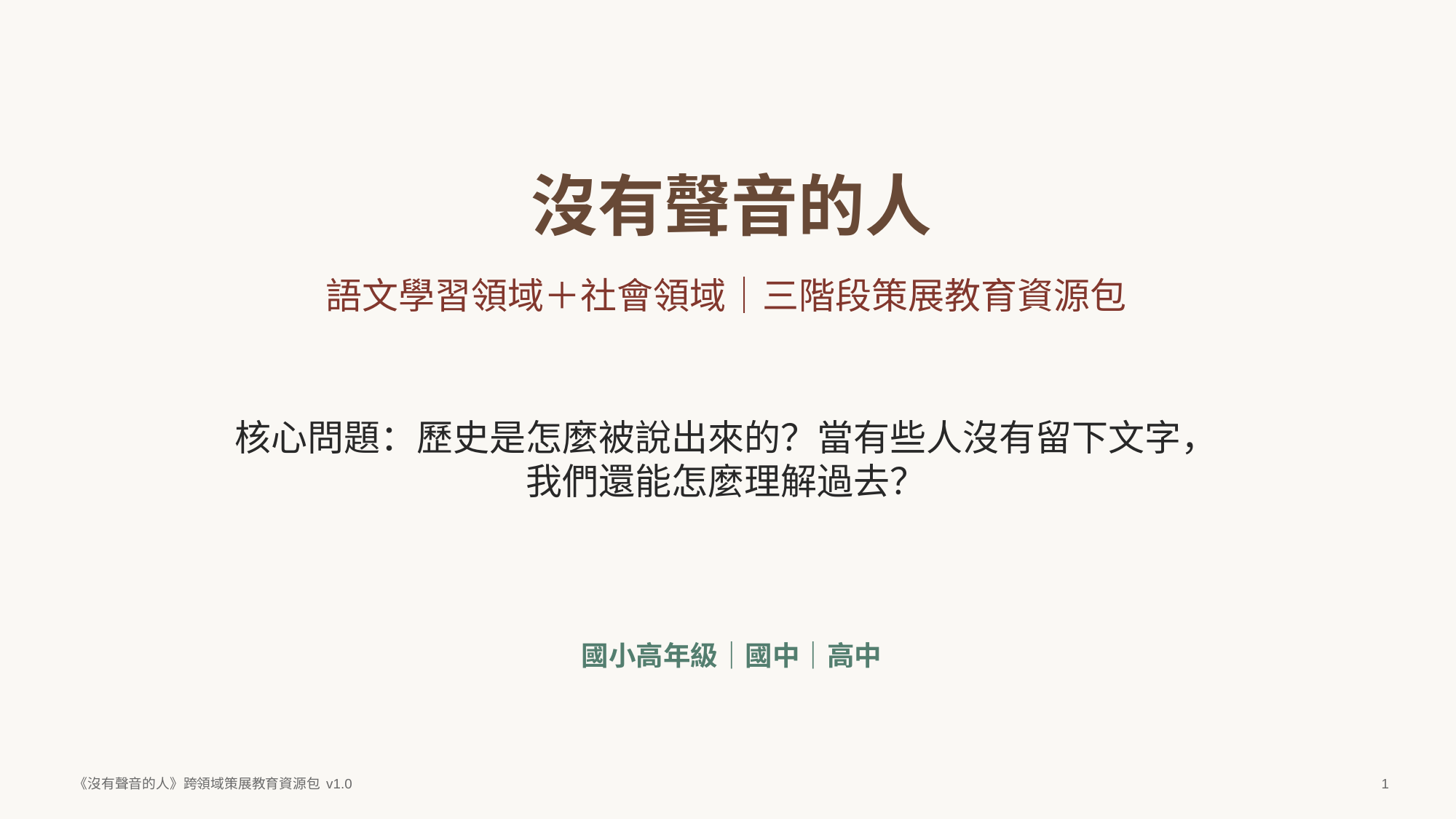

沒有聲音的人
語文學習領域＋社會領域｜三階段策展教育資源包
核心問題：歷史是怎麼被說出來的？當有些人沒有留下文字，我們還能怎麼理解過去？
國小高年級｜國中｜高中
《沒有聲音的人》跨領域策展教育資源包 v1.0
1